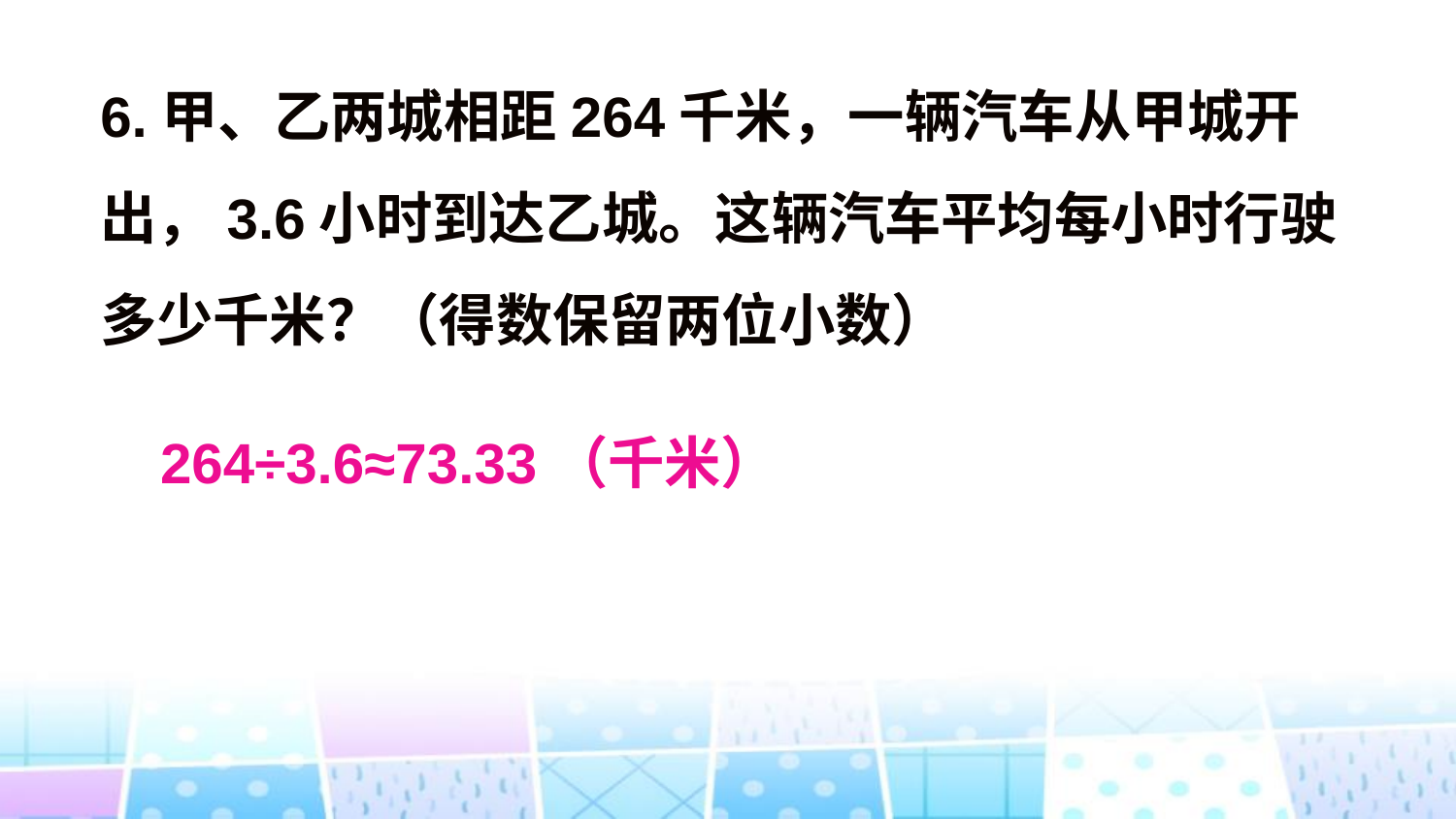

6.甲、乙两城相距264千米，一辆汽车从甲城开出，3.6小时到达乙城。这辆汽车平均每小时行驶多少千米？（得数保留两位小数）
264÷3.6≈73.33（千米）